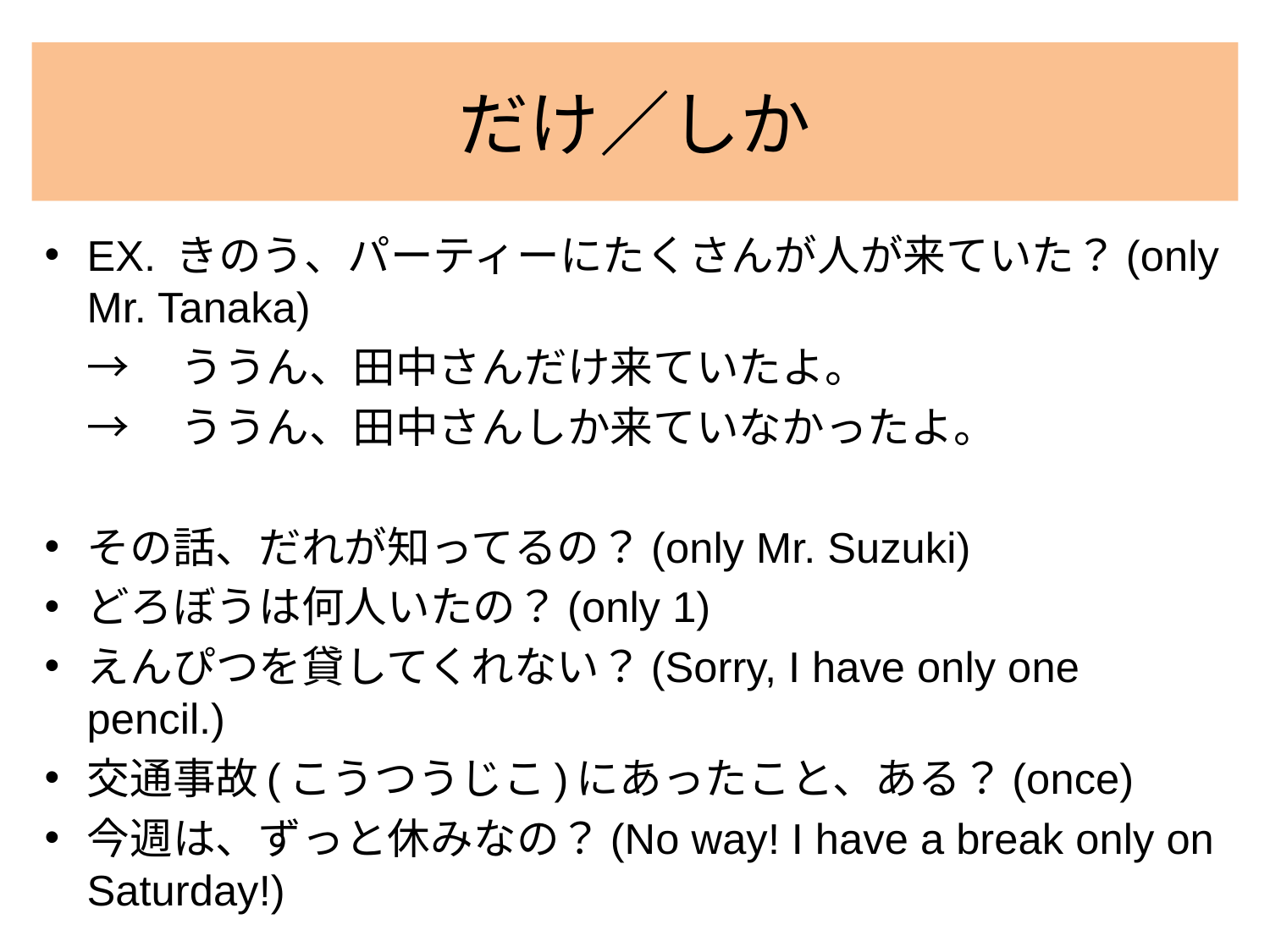

# だけ／しか
EX. きのう、パーティーにたくさんが人が来ていた？(only Mr. Tanaka)
	→　ううん、田中さんだけ来ていたよ。
	→　ううん、田中さんしか来ていなかったよ。

その話、だれが知ってるの？(only Mr. Suzuki)
どろぼうは何人いたの？(only 1)
えんぴつを貸してくれない？(Sorry, I have only one pencil.)
交通事故(こうつうじこ)にあったこと、ある？(once)
今週は、ずっと休みなの？(No way! I have a break only on Saturday!)